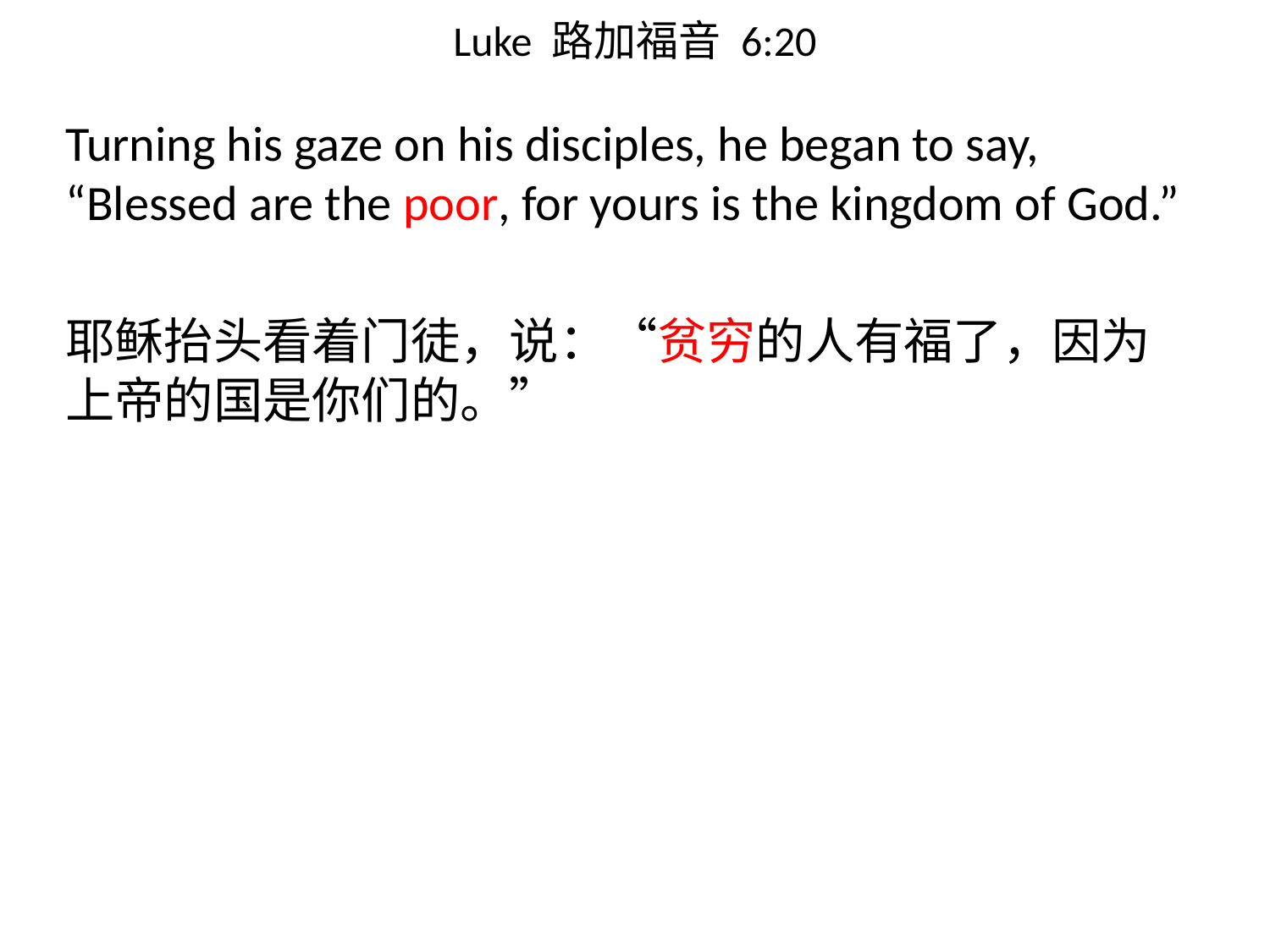

# Luke 路加福音 6:20
Turning his gaze on his disciples, he began to say, “Blessed are the poor, for yours is the kingdom of God.”

耶稣抬头看着门徒，说：“贫穷的人有福了，因为上帝的国是你们的。”